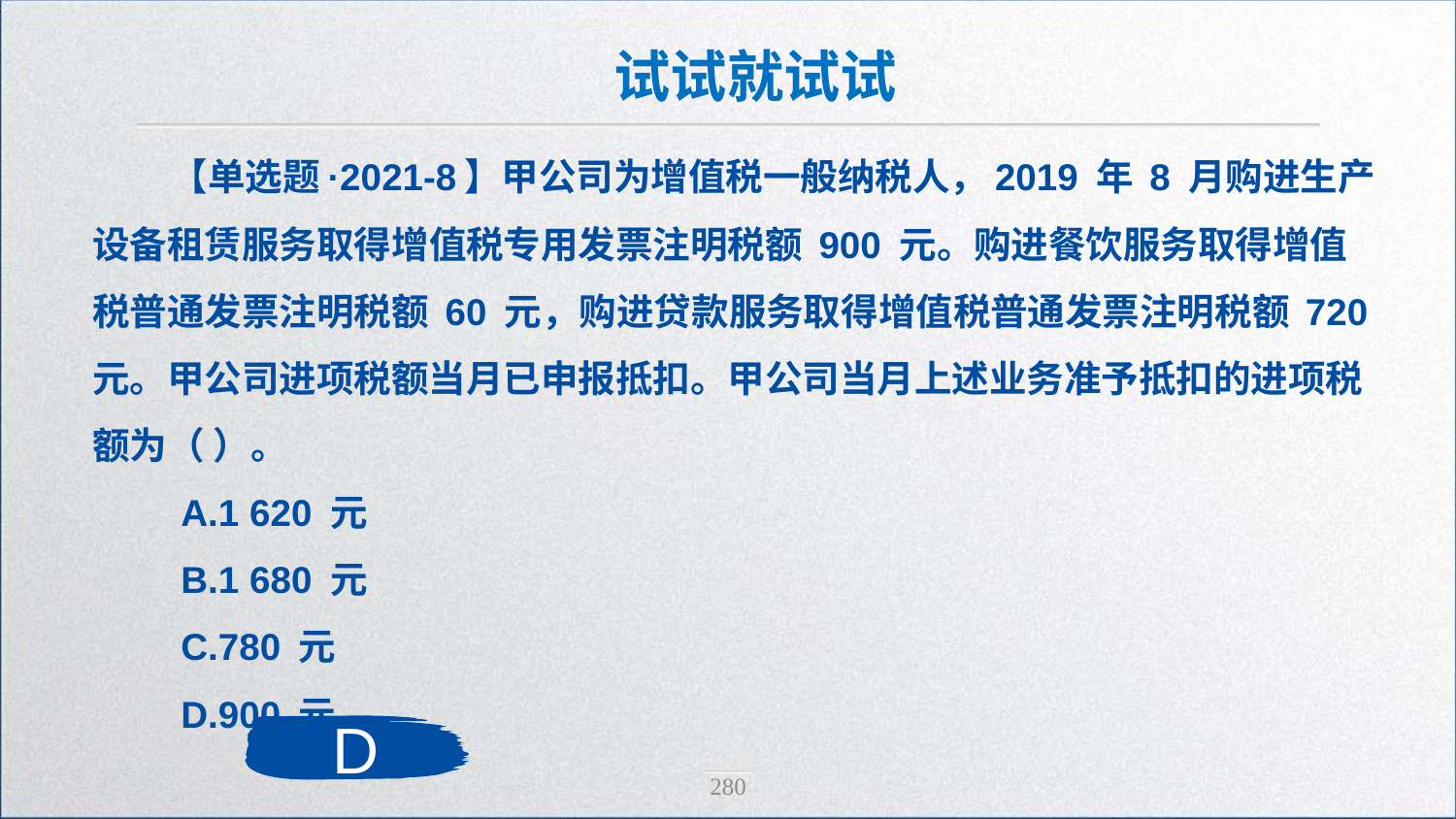

试试就试试
【单选题·2021-8】甲公司为增值税一般纳税人，2019 年 8 月购进生产设备租赁服务取得增值税专用发票注明税额 900 元。购进餐饮服务取得增值税普通发票注明税额 60 元，购进贷款服务取得增值税普通发票注明税额 720 元。甲公司进项税额当月已申报抵扣。甲公司当月上述业务准予抵扣的进项税额为（ ）。
 A.1 620 元
 B.1 680 元
 C.780 元
 D.900 元

D
280